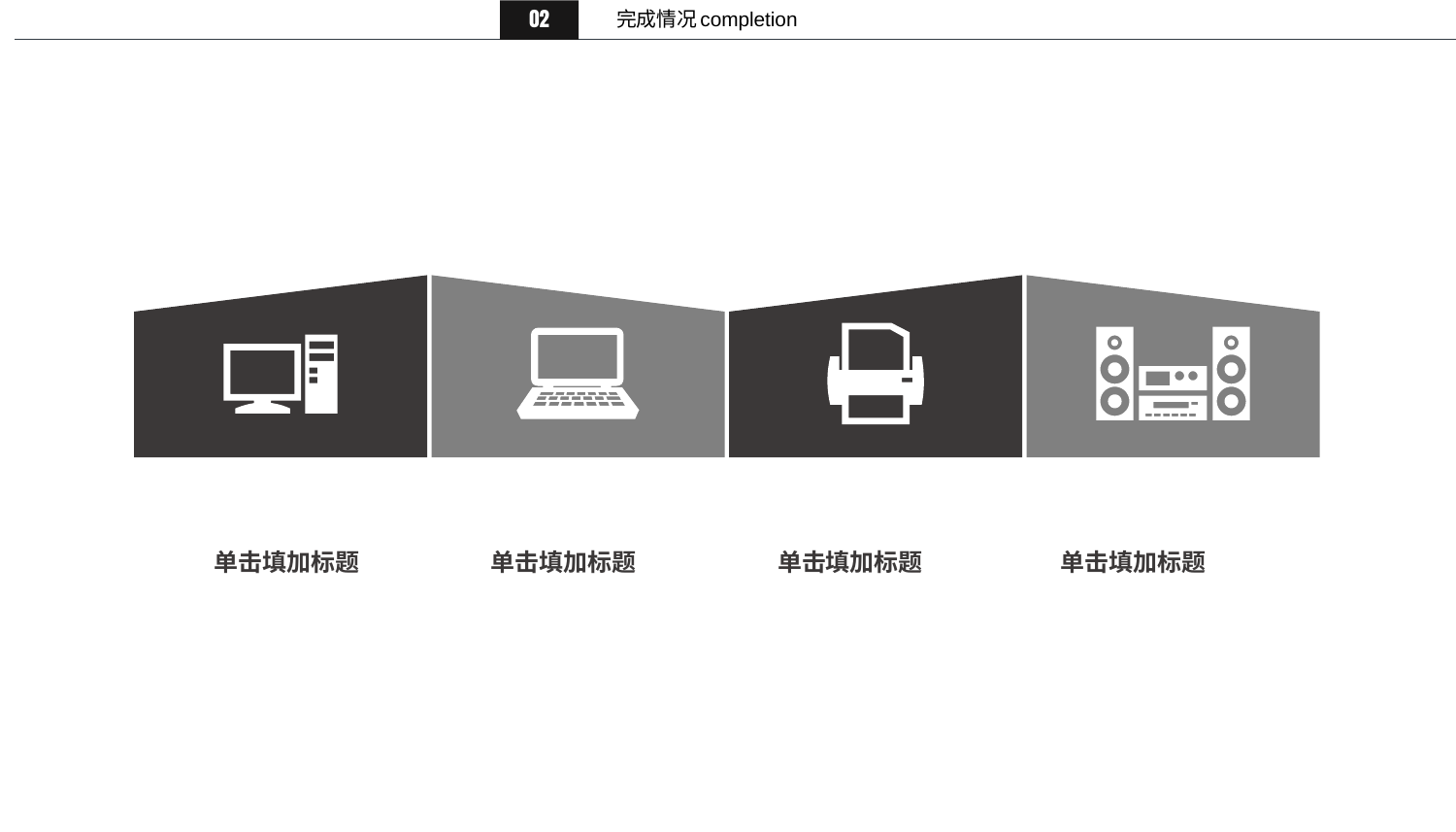

completion
完成情况
02

单击填加标题
单击填加标题
单击填加标题
单击填加标题